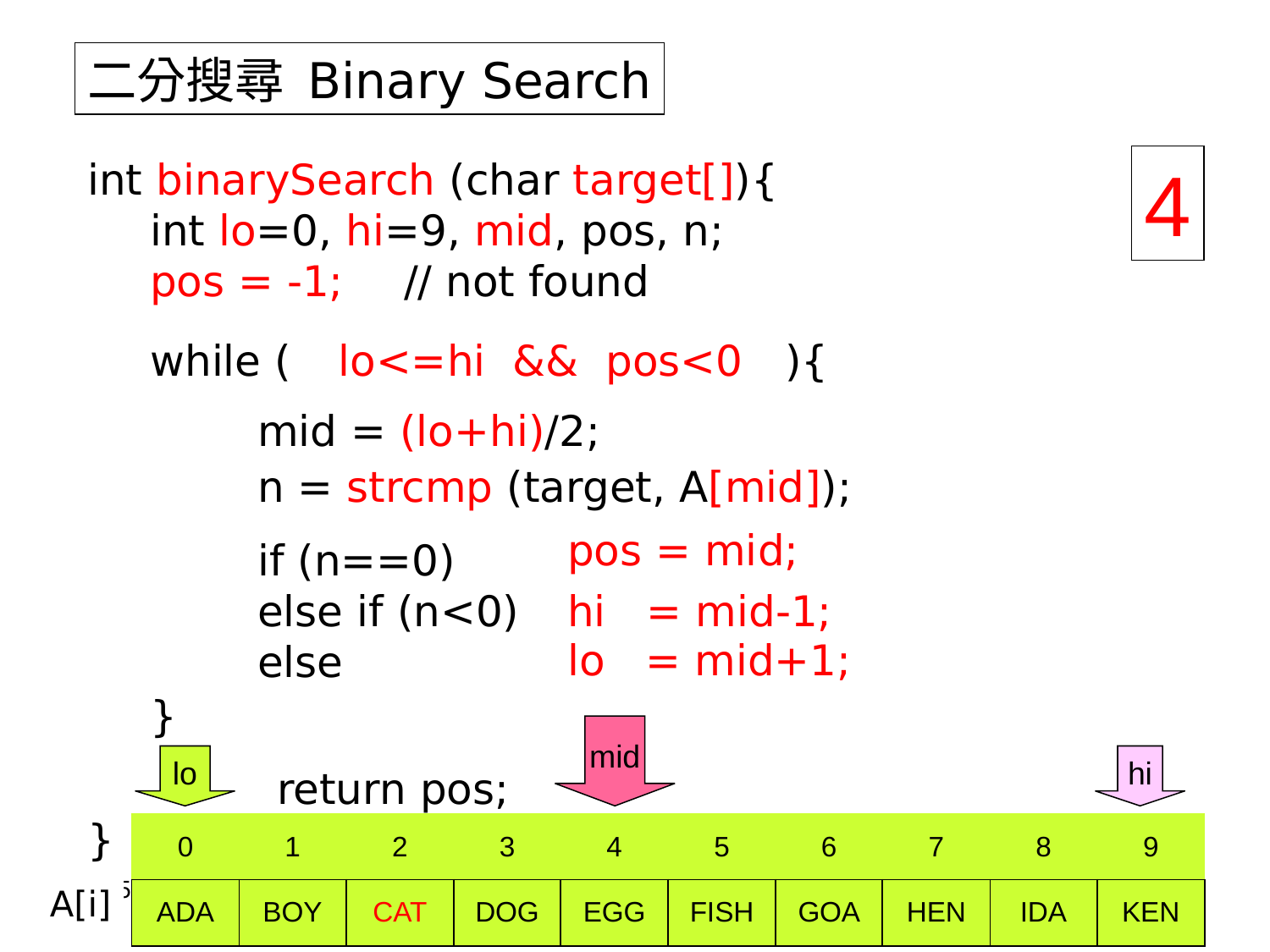

二分搜尋 Binary Search
int binarySearch (char target[]){
	int lo=0, hi=9, mid, pos, n;
	pos = -1;	// not found

		return pos;
}
4
while (				){

}
lo<=hi  &&  pos<0
mid = (lo+hi)/2;
n = strcmp (target, A[mid]);
pos = mid;
if (n==0)
else if (n<0)
else
hi   = mid-1;
lo   = mid+1;
mid
lo
hi
| 0 | 1 | 2 | 3 | 4 | 5 | 6 | 7 | 8 | 9 |
| --- | --- | --- | --- | --- | --- | --- | --- | --- | --- |
| ADA | BOY | CAT | DOG | EGG | FISH | GOA | HEN | IDA | KEN |
2015年5月22日
Sorting & Searching
5
A[i]